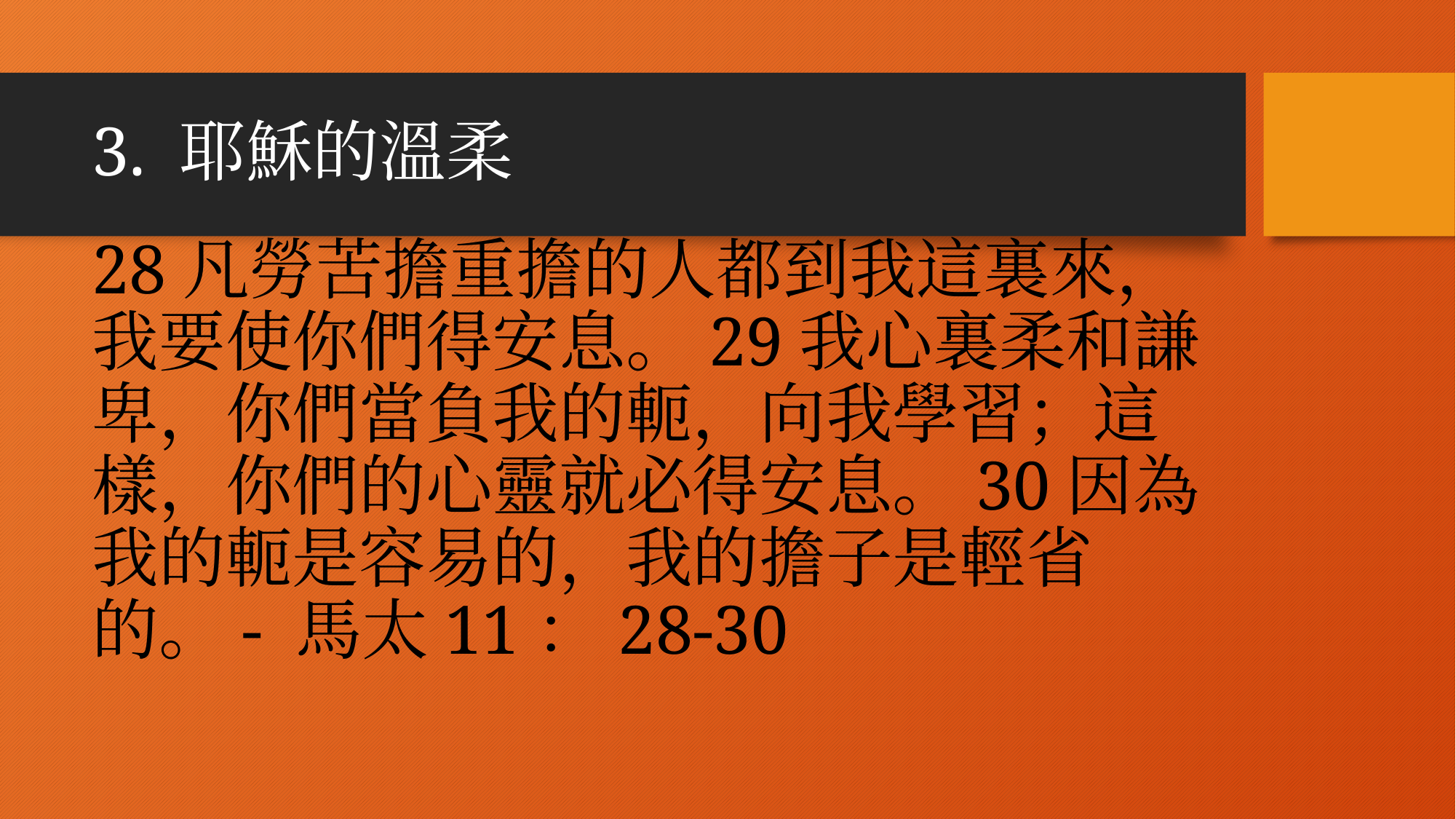

# 3. 耶穌的溫柔
28凡勞苦擔重擔的人都到我這裏來，我要使你們得安息。29我心裏柔和謙卑，你們當負我的軛，向我學習；這樣，你們的心靈就必得安息。30因為我的軛是容易的，我的擔子是輕省的。- 馬太11：28-30